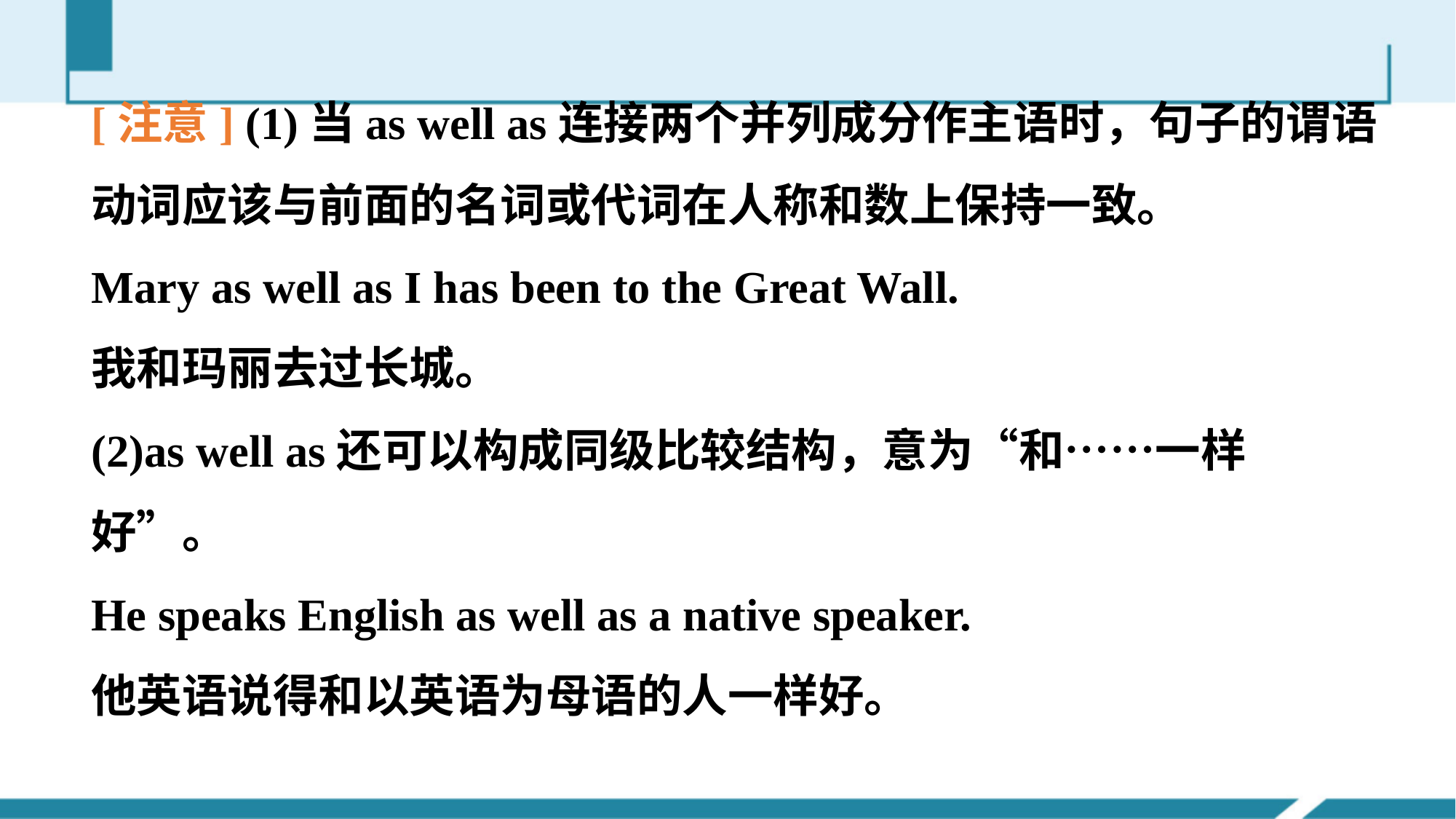

[注意] (1)当as well as连接两个并列成分作主语时，句子的谓语动词应该与前面的名词或代词在人称和数上保持一致。
Mary as well as I has been to the Great Wall.
我和玛丽去过长城。
(2)as well as还可以构成同级比较结构，意为“和……一样好”。
He speaks English as well as a native speaker.
他英语说得和以英语为母语的人一样好。